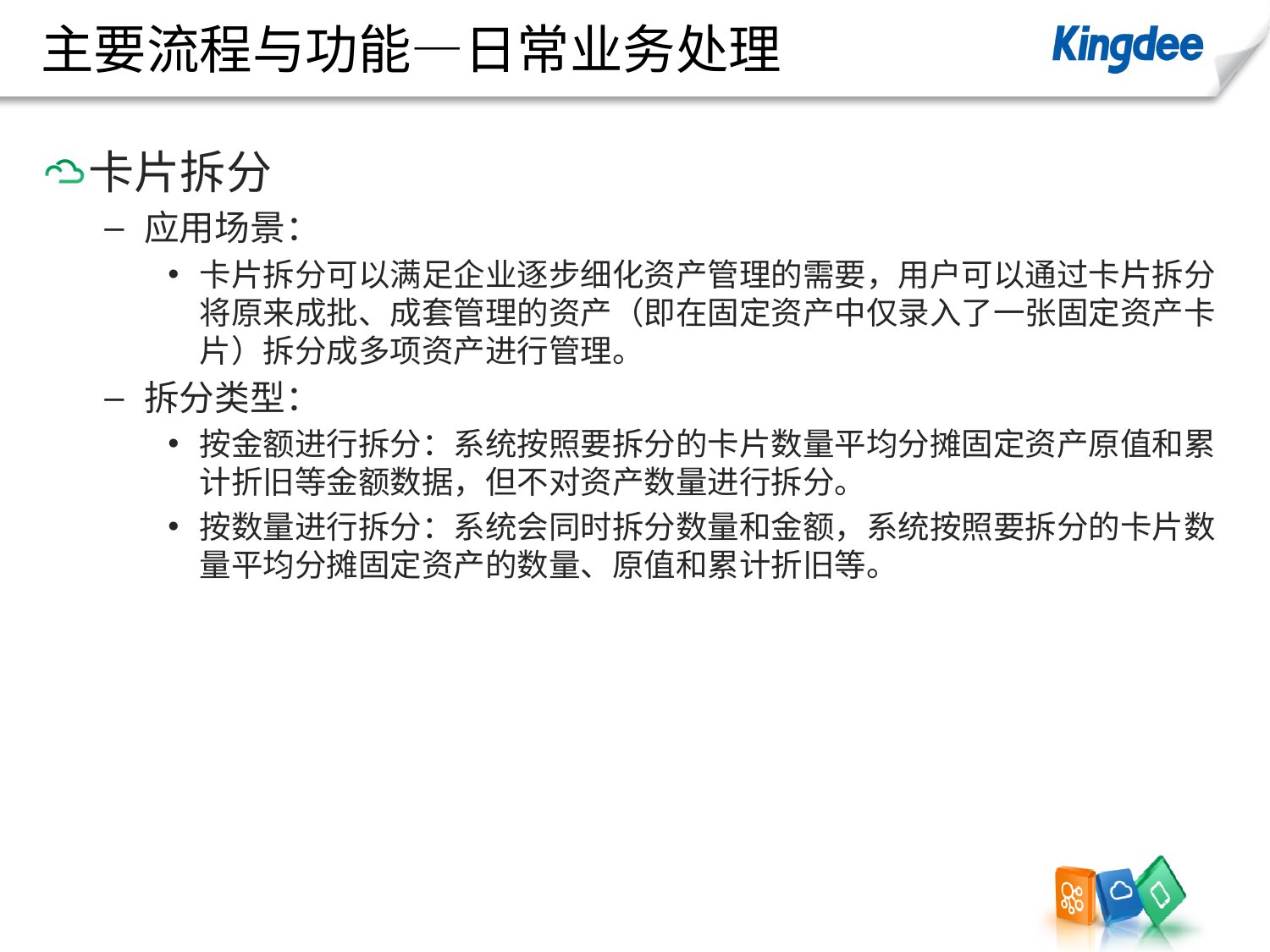

# 主要流程与功能—日常业务处理
卡片拆分
应用场景：
卡片拆分可以满足企业逐步细化资产管理的需要，用户可以通过卡片拆分将原来成批、成套管理的资产（即在固定资产中仅录入了一张固定资产卡片）拆分成多项资产进行管理。
拆分类型：
按金额进行拆分：系统按照要拆分的卡片数量平均分摊固定资产原值和累计折旧等金额数据，但不对资产数量进行拆分。
按数量进行拆分：系统会同时拆分数量和金额，系统按照要拆分的卡片数量平均分摊固定资产的数量、原值和累计折旧等。